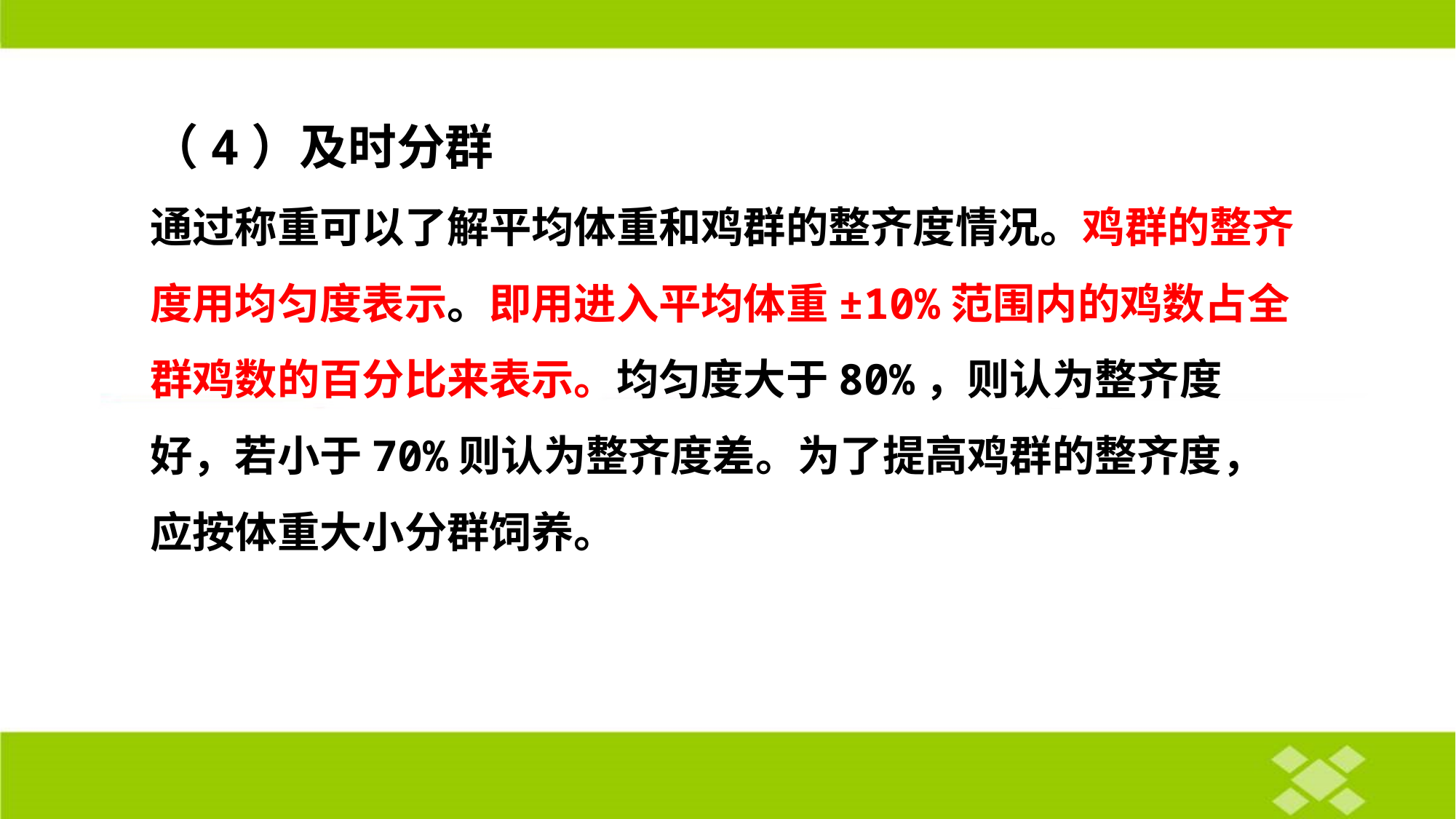

（4）及时分群
通过称重可以了解平均体重和鸡群的整齐度情况。鸡群的整齐度用均匀度表示。即用进入平均体重±10%范围内的鸡数占全群鸡数的百分比来表示。均匀度大于80%，则认为整齐度好，若小于70%则认为整齐度差。为了提高鸡群的整齐度，应按体重大小分群饲养。